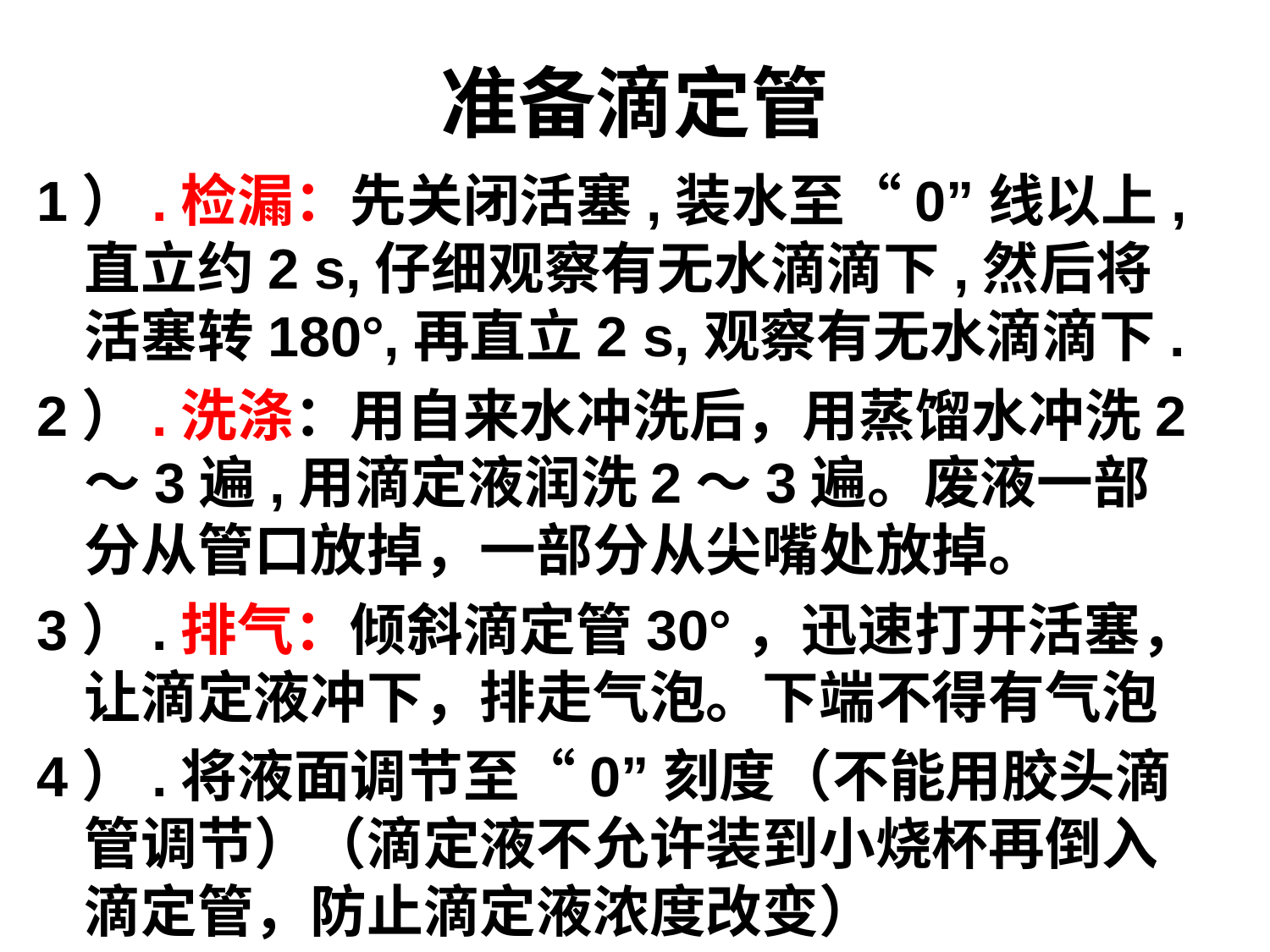

# 准备滴定管
1）.检漏：先关闭活塞,装水至“0”线以上,直立约2 s,仔细观察有无水滴滴下,然后将活塞转180°,再直立2 s,观察有无水滴滴下.
2）.洗涤：用自来水冲洗后，用蒸馏水冲洗2～3遍,用滴定液润洗2～3遍。废液一部分从管口放掉，一部分从尖嘴处放掉。
3）.排气：倾斜滴定管30°，迅速打开活塞，让滴定液冲下，排走气泡。下端不得有气泡
4）.将液面调节至“0”刻度（不能用胶头滴管调节）（滴定液不允许装到小烧杯再倒入滴定管，防止滴定液浓度改变）